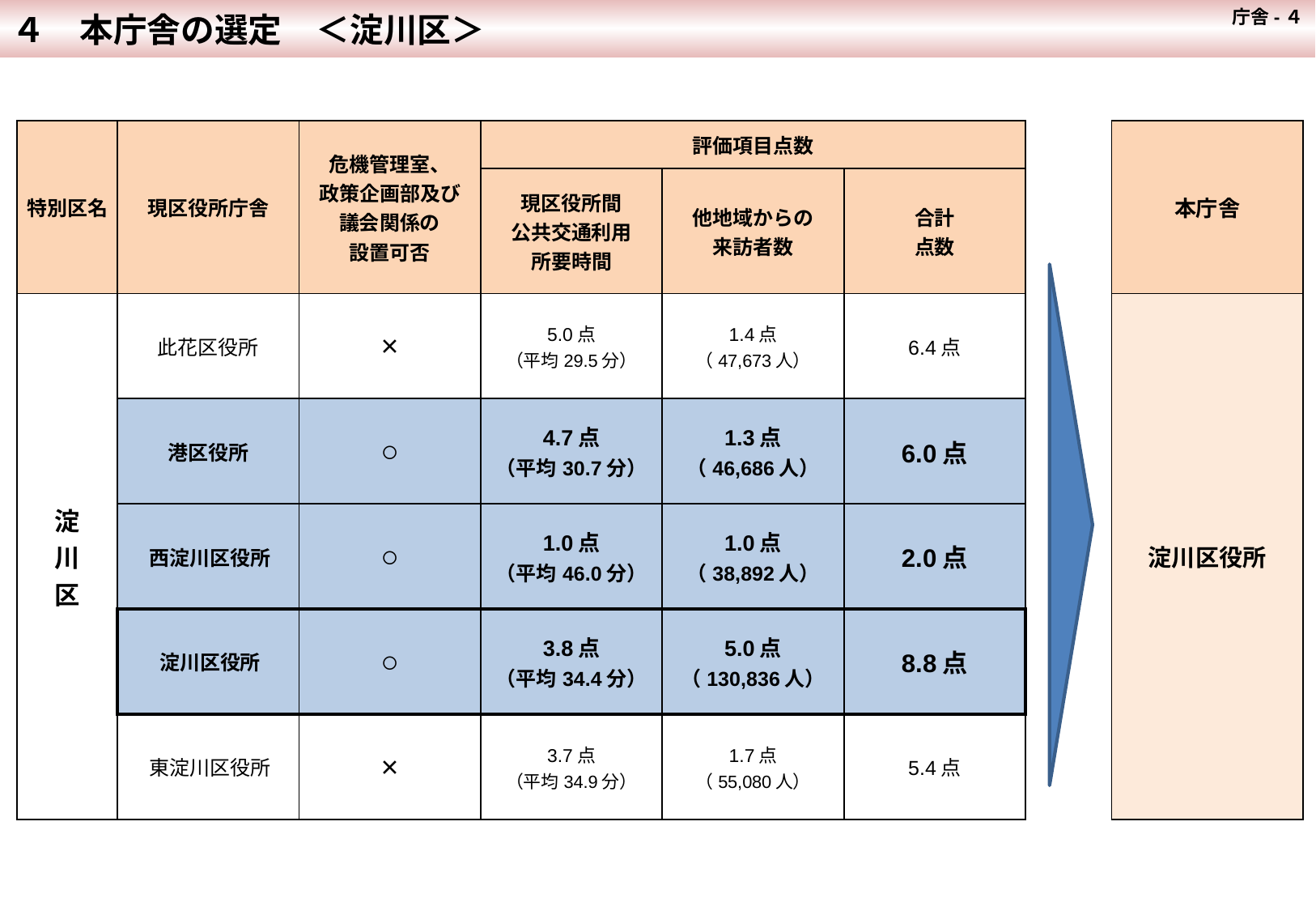

庁舎-４
４　本庁舎の選定　＜淀川区＞
| 特別区名 | 現区役所庁舎 | 危機管理室、 政策企画部及び 議会関係の 設置可否 | 評価項目点数 |  |  |  | 本庁舎 |
| --- | --- | --- | --- | --- | --- | --- | --- |
|  |  |  | 現区役所間 公共交通利用 所要時間 | 他地域からの 来訪者数 | 合計 点数 |  |  |
| 淀 川 区 | 此花区役所 | × | 5.0点 （平均29.5分） | 1.4点 （47,673人） | 6.4点 |  | 淀川区役所 |
|  | 港区役所 | ○ | 4.7点 （平均30.7分） | 1.3点 （46,686人） | 6.0点 |  |  |
|  | 西淀川区役所 | ○ | 1.0点 （平均46.0分） | 1.0点 （38,892人） | 2.0点 |  |  |
|  | 淀川区役所 | ○ | 3.8点 （平均34.4分） | 5.0点 （130,836人） | 8.8点 |  |  |
|  | 東淀川区役所 | × | 3.7点 （平均34.9分） | 1.7点 （55,080人） | 5.4点 |  |  |